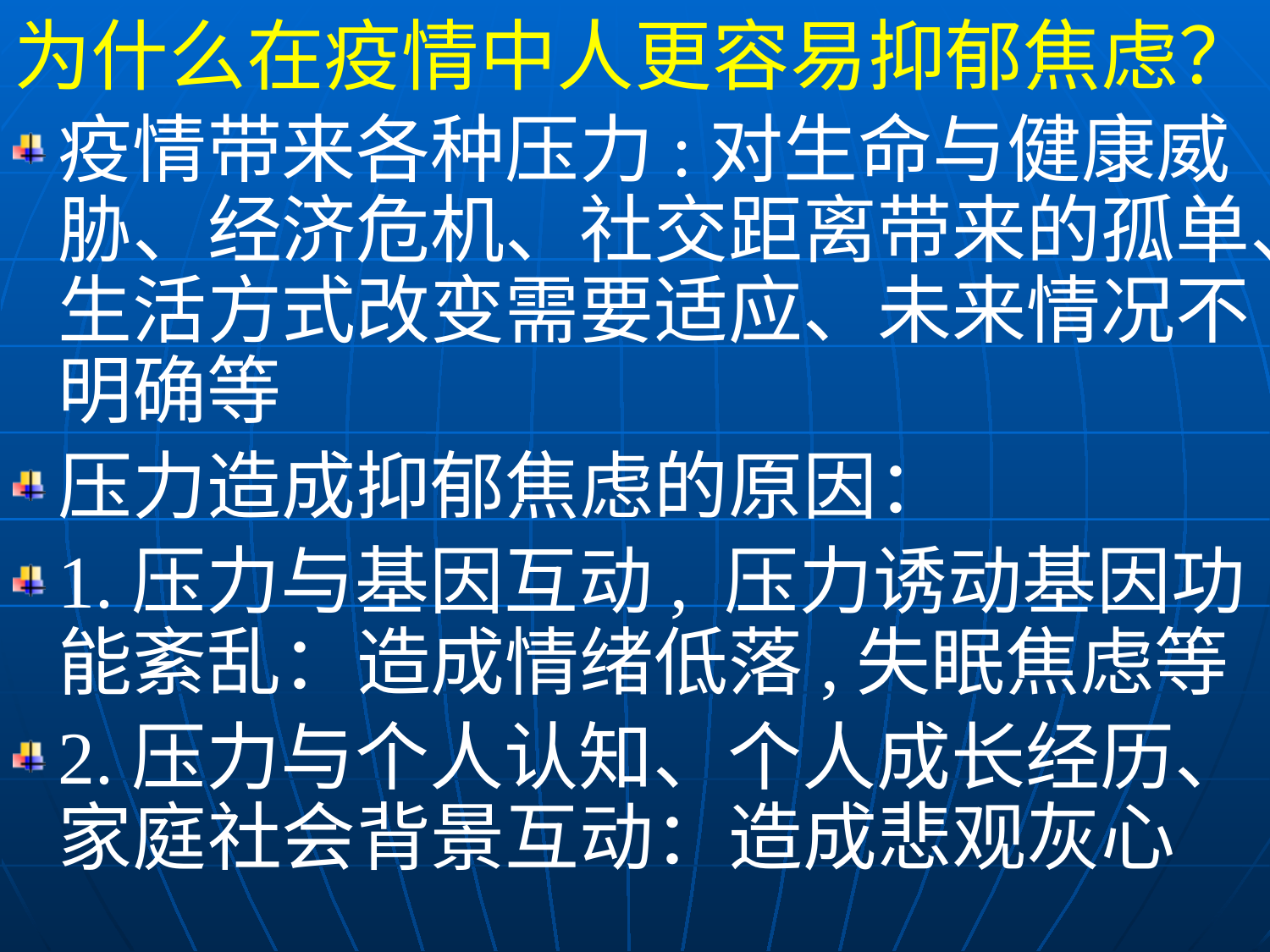

为什么在疫情中人更容易抑郁焦虑？
疫情带来各种压力:对生命与健康威胁、经济危机、社交距离带来的孤单、生活方式改变需要适应、未来情况不明确等
压力造成抑郁焦虑的原因：
1.压力与基因互动, 压力诱动基因功能紊乱：造成情绪低落,失眠焦虑等
2.压力与个人认知、个人成长经历、家庭社会背景互动：造成悲观灰心